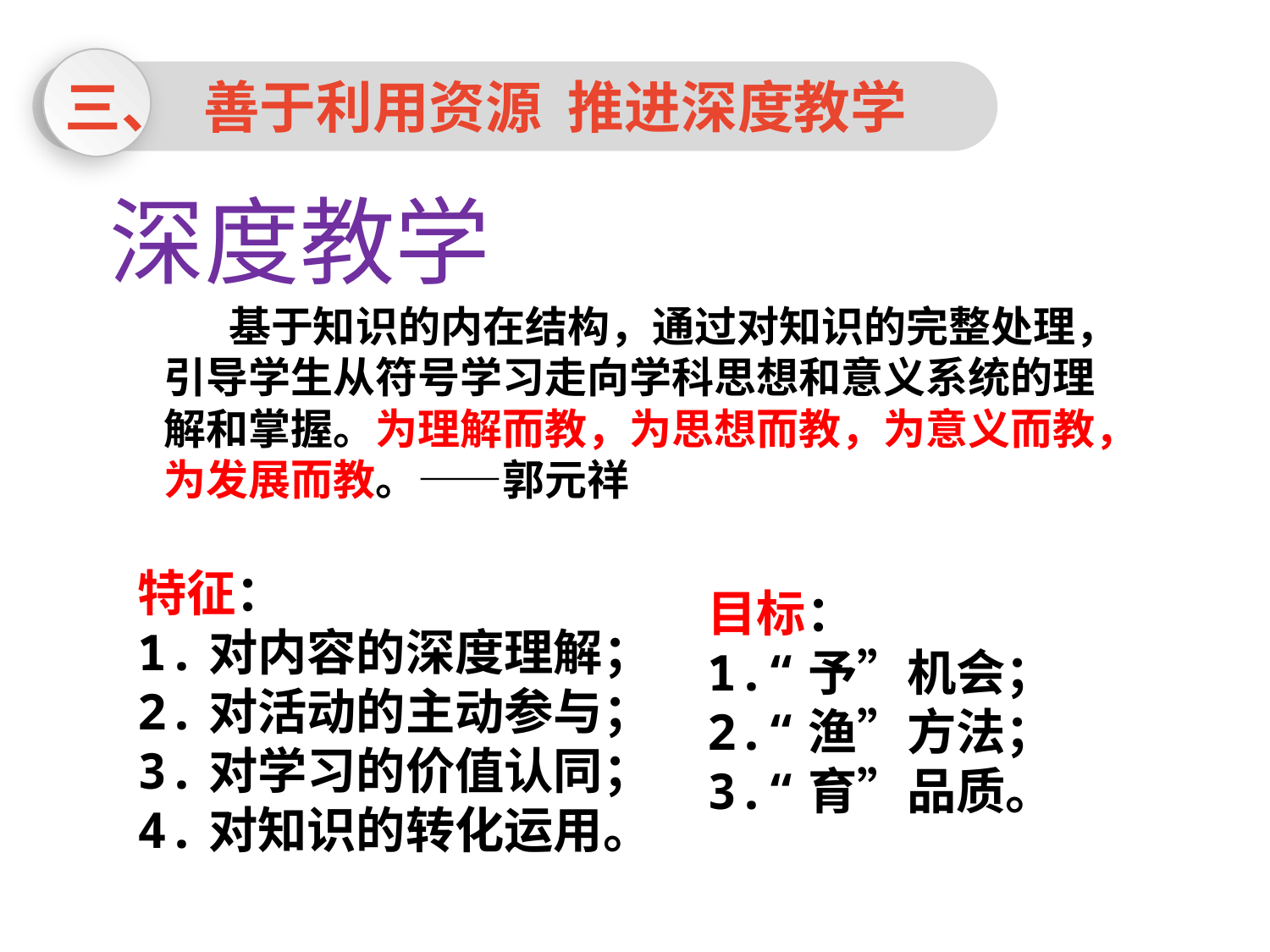

三、
善于利用资源  推进深度教学
深度教学
        基于知识的内在结构，通过对知识的完整处理，引导学生从符号学习走向学科思想和意义系统的理解和掌握。为理解而教，为思想而教，为意义而教，为发展而教。——郭元祥
特征：
1.对内容的深度理解；
2.对活动的主动参与；
3.对学习的价值认同；
4.对知识的转化运用。
目标：
1.“予”机会；
2.“渔”方法；
3.“育”品质。